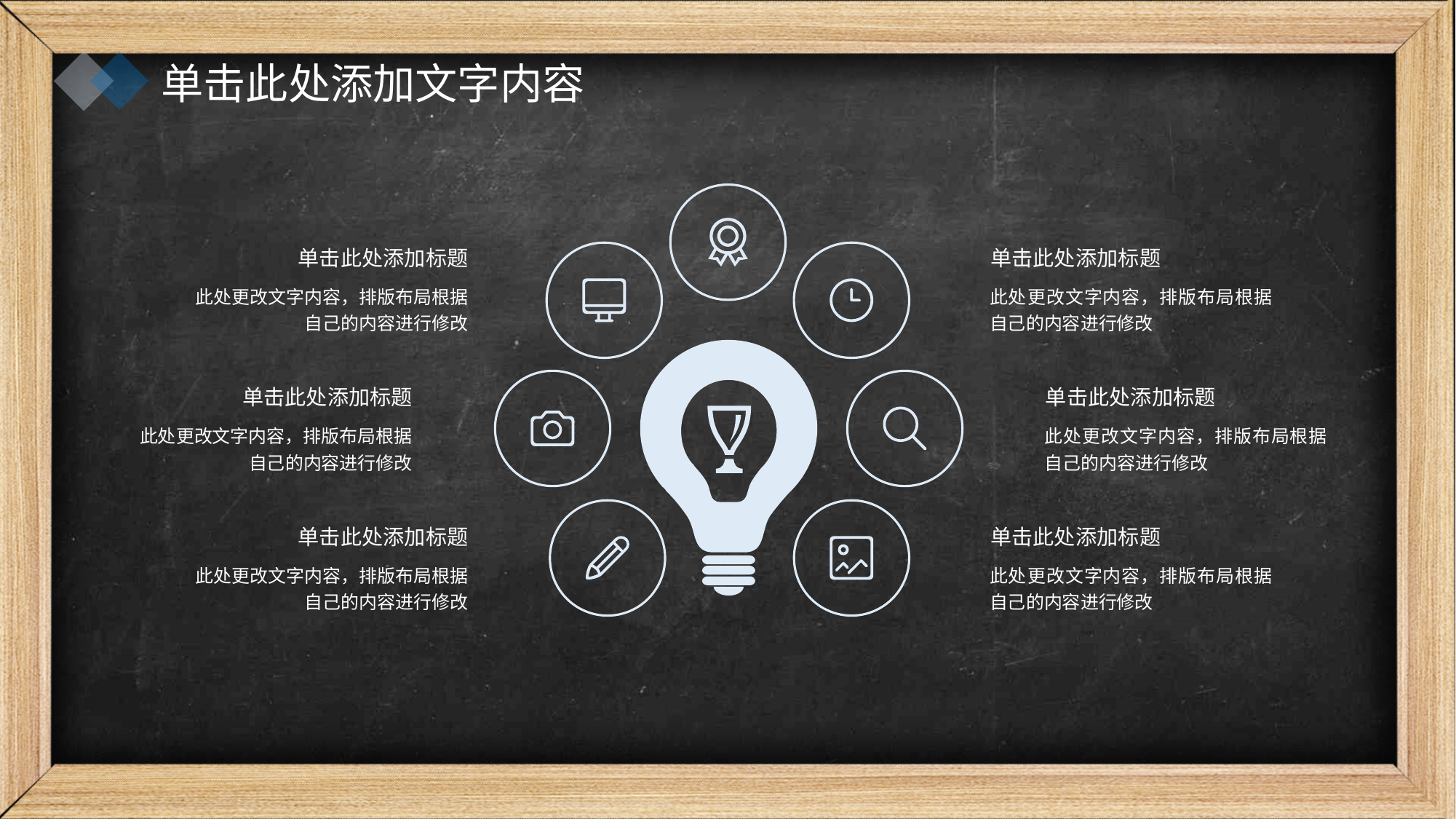

单击此处添加文字内容

单击此处添加标题
单击此处添加标题

此处更改文字内容，排版布局根据自己的内容进行修改
此处更改文字内容，排版布局根据自己的内容进行修改

单击此处添加标题
单击此处添加标题

此处更改文字内容，排版布局根据自己的内容进行修改
此处更改文字内容，排版布局根据自己的内容进行修改

单击此处添加标题
单击此处添加标题

此处更改文字内容，排版布局根据自己的内容进行修改
此处更改文字内容，排版布局根据自己的内容进行修改